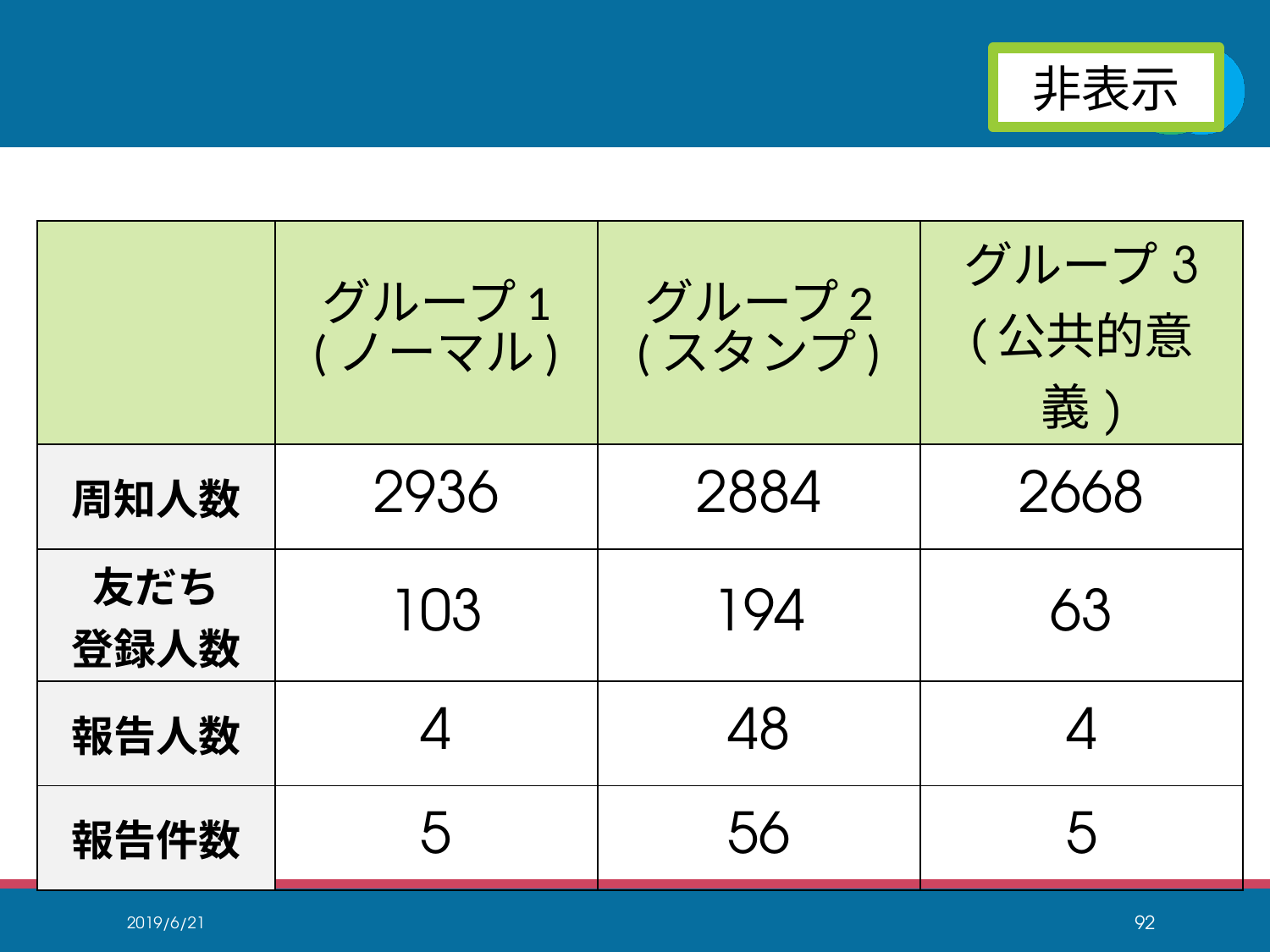

非表示
|  | グループ1 (ノーマル) | グループ2 (スタンプ) | グループ3 (公共的意義) |
| --- | --- | --- | --- |
| 周知人数 | 2936 | 2884 | 2668 |
| 友だち 登録人数 | 103 | 194 | 63 |
| 報告人数 | 4 | 48 | 4 |
| 報告件数 | 5 | 56 | 5 |
2019/6/21
92